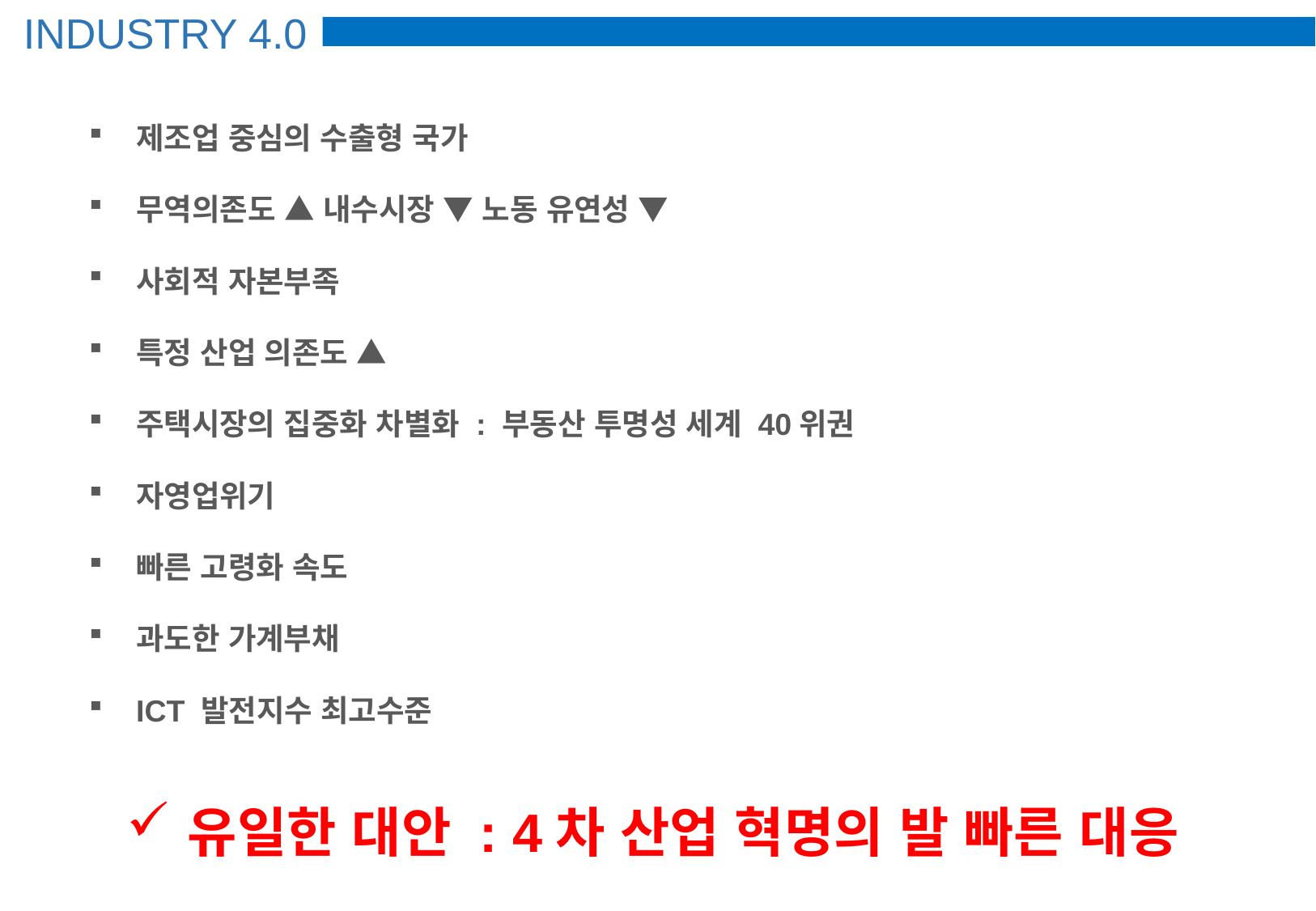

INDUSTRY 4.0

제조업 중심의 수출형 국가
무역의존도 ▲ 내수시장 ▼ 노동 유연성 ▼
사회적 자본부족
특정 산업 의존도 ▲
주택시장의 집중화 차별화 : 부동산 투명성 세계 40위권
자영업위기
빠른 고령화 속도
과도한 가계부채
ICT 발전지수 최고수준
유일한 대안 : 4차 산업 혁명의 발 빠른 대응